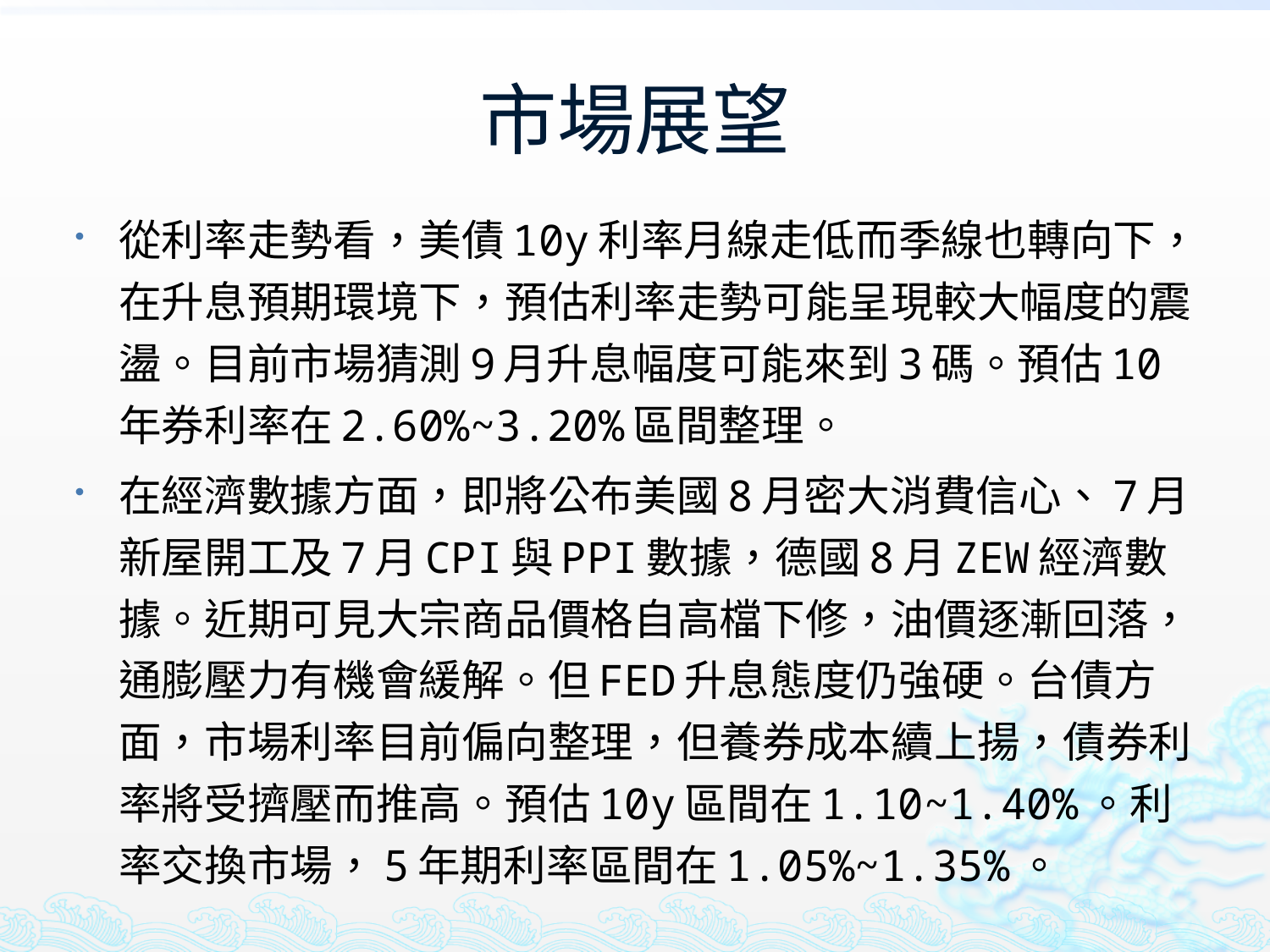

# 市場展望
從利率走勢看，美債10y利率月線走低而季線也轉向下，在升息預期環境下，預估利率走勢可能呈現較大幅度的震盪。目前市場猜測9月升息幅度可能來到3碼。預估10年券利率在2.60%~3.20%區間整理。
在經濟數據方面，即將公布美國8月密大消費信心、7月新屋開工及7月CPI與PPI數據，德國8月ZEW經濟數據。近期可見大宗商品價格自高檔下修，油價逐漸回落，通膨壓力有機會緩解。但FED升息態度仍強硬。台債方面，市場利率目前偏向整理，但養券成本續上揚，債券利率將受擠壓而推高。預估10y區間在1.10~1.40%。利率交換市場，5年期利率區間在1.05%~1.35%。